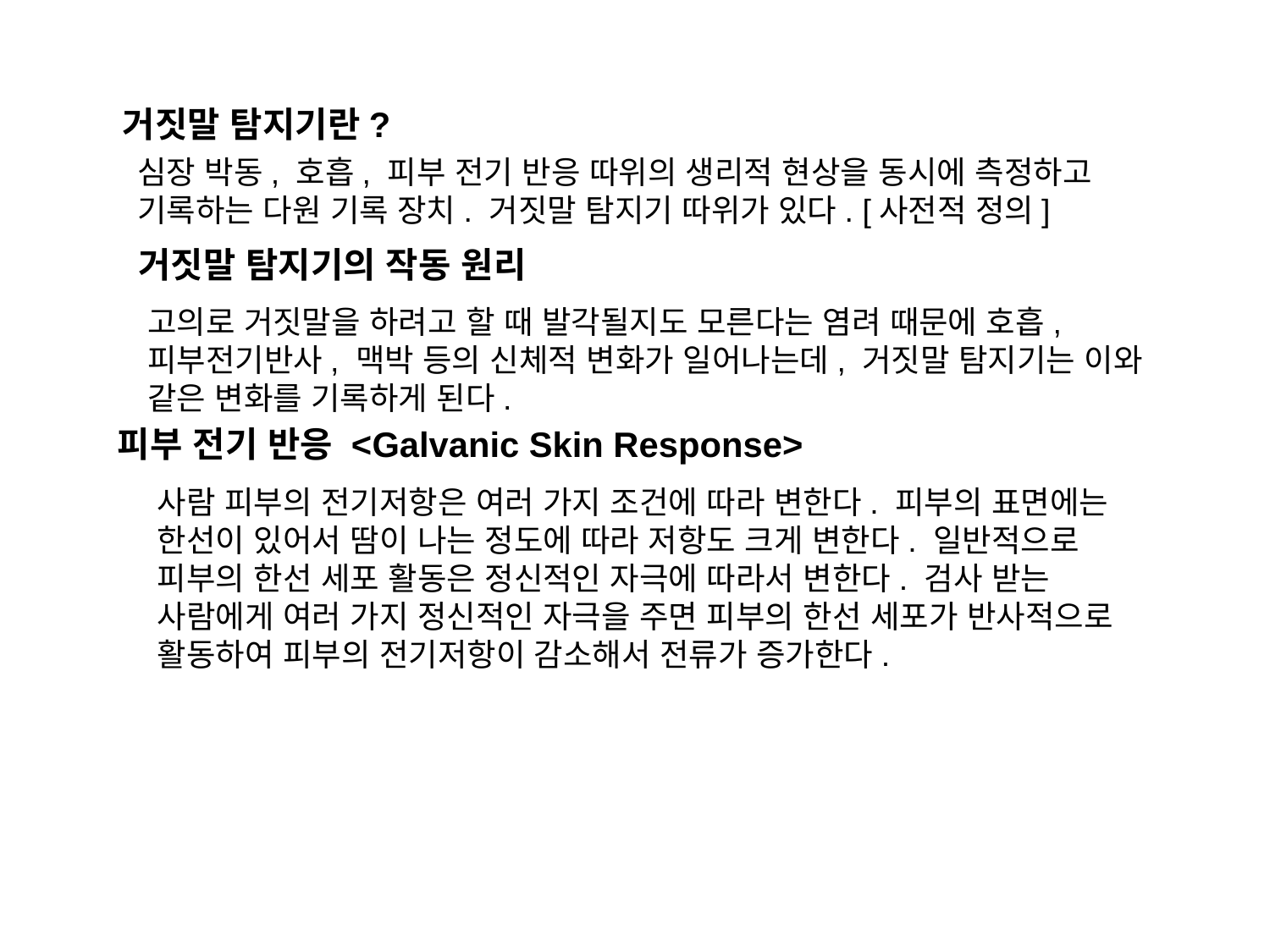

거짓말 탐지기란?
심장 박동, 호흡, 피부 전기 반응 따위의 생리적 현상을 동시에 측정하고 기록하는 다원 기록 장치. 거짓말 탐지기 따위가 있다. [사전적 정의]
거짓말 탐지기의 작동 원리
고의로 거짓말을 하려고 할 때 발각될지도 모른다는 염려 때문에 호흡, 피부전기반사, 맥박 등의 신체적 변화가 일어나는데, 거짓말 탐지기는 이와 같은 변화를 기록하게 된다.
피부 전기 반응 <Galvanic Skin Response>
사람 피부의 전기저항은 여러 가지 조건에 따라 변한다. 피부의 표면에는 한선이 있어서 땀이 나는 정도에 따라 저항도 크게 변한다. 일반적으로 피부의 한선 세포 활동은 정신적인 자극에 따라서 변한다. 검사 받는 사람에게 여러 가지 정신적인 자극을 주면 피부의 한선 세포가 반사적으로 활동하여 피부의 전기저항이 감소해서 전류가 증가한다.